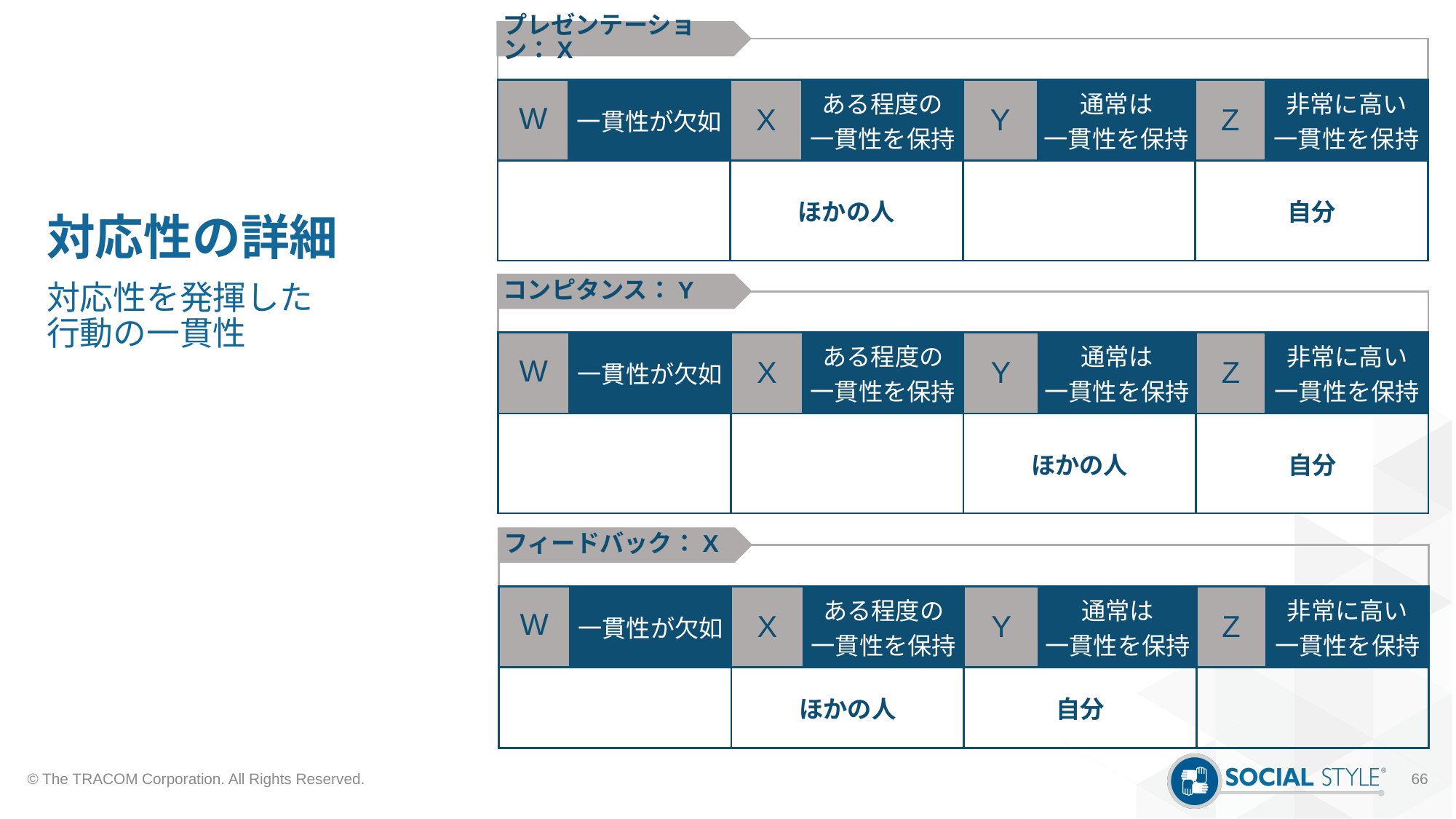

プレゼンテーション：X
# 対応性の詳細
|  |  |  |  |  |  |  |  |
| --- | --- | --- | --- | --- | --- | --- | --- |
| W | 一貫性が欠如 | X | ある程度の 一貫性を保持 | Y | 通常は 一貫性を保持 | Z | 非常に高い 一貫性を保持 |
|  |  | ほかの人 |  |  |  | 自分 |  |
コンピタンス：Y
対応性を発揮した
行動の一貫性
|  |  |  |  |  |  |  |  |
| --- | --- | --- | --- | --- | --- | --- | --- |
| W | 一貫性が欠如 | X | ある程度の 一貫性を保持 | Y | 通常は 一貫性を保持 | Z | 非常に高い 一貫性を保持 |
|  |  |  |  | ほかの人 |  | 自分 |  |
フィードバック：X
|  |  |  |  |  |  |  |  |
| --- | --- | --- | --- | --- | --- | --- | --- |
| W | 一貫性が欠如 | X | ある程度の 一貫性を保持 | Y | 通常は 一貫性を保持 | Z | 非常に高い 一貫性を保持 |
|  |  | ほかの人 |  | 自分 |  |  |  |
© The TRACOM Corporation. All Rights Reserved.
66